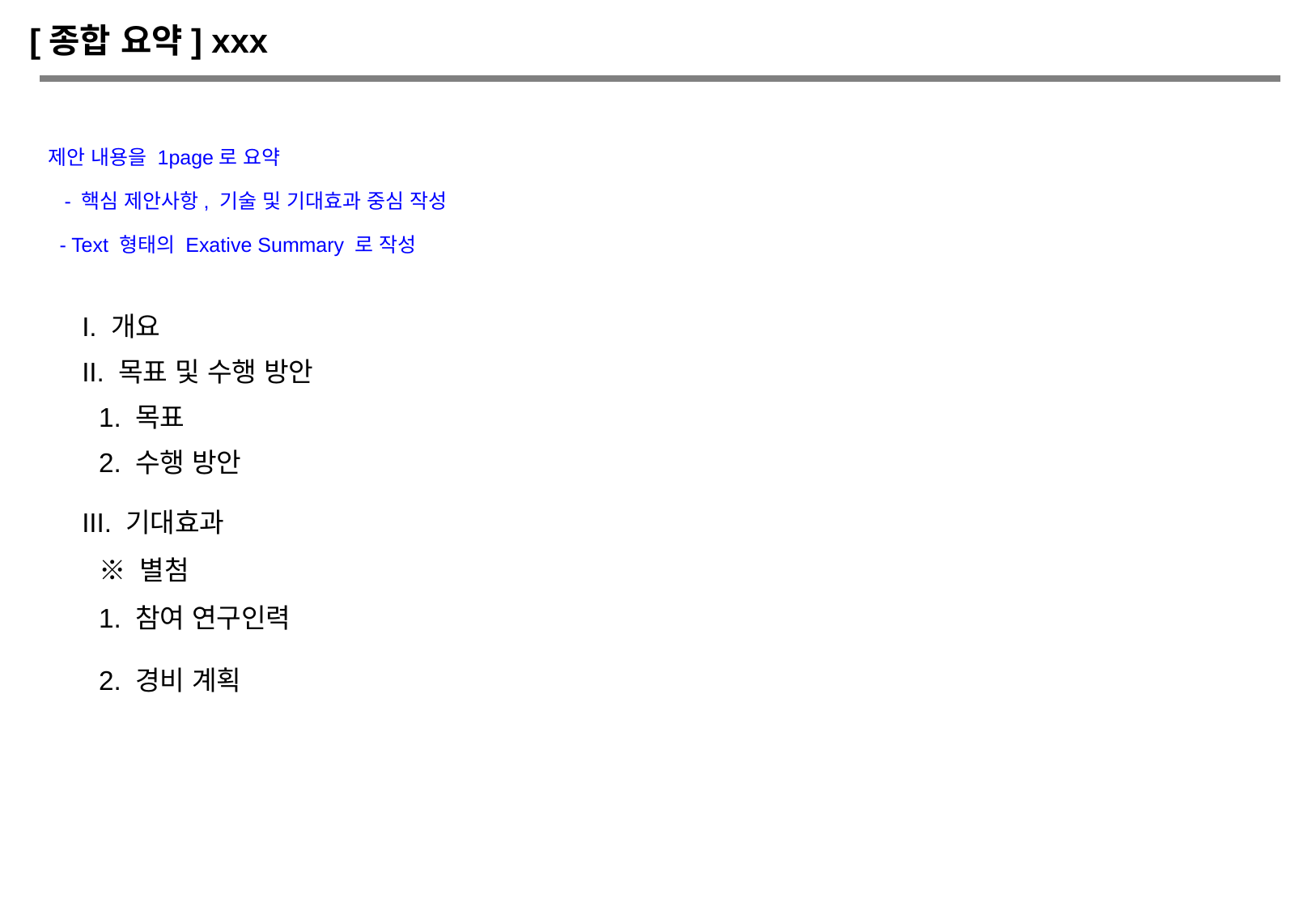

[종합 요약] xxx
제안 내용을 1page로 요약
  - 핵심 제안사항, 기술 및 기대효과 중심 작성
  - Text 형태의 Exative Summary 로 작성
I. 개요
II. 목표 및 수행 방안
1. 목표
2. 수행 방안
III. 기대효과
※ 별첨
1. 참여 연구인력
2. 경비 계획